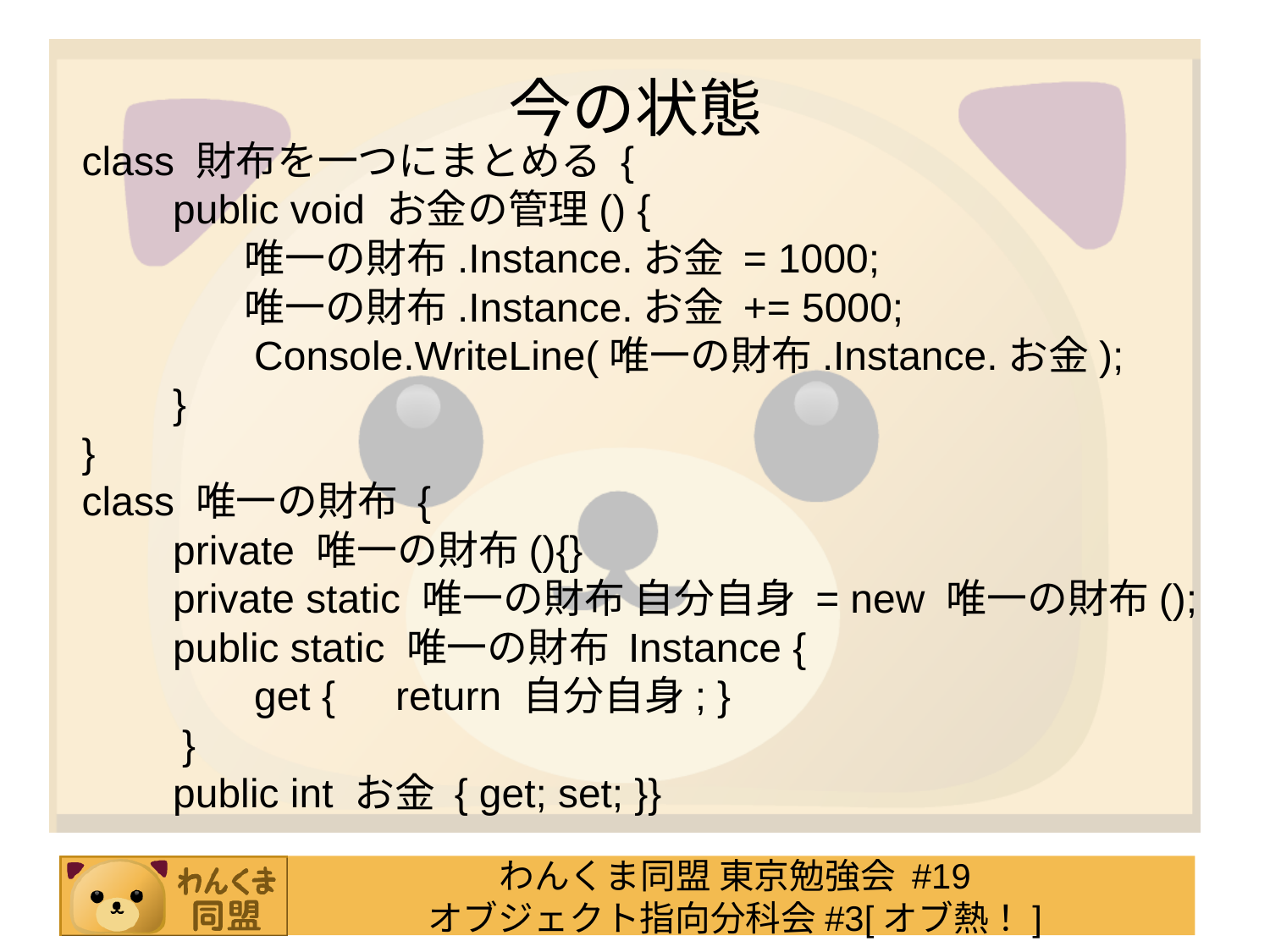

# 今の状態
class 財布を一つにまとめる {
　　public void お金の管理() {
　　　　唯一の財布.Instance.お金 = 1000;
　　　　唯一の財布.Instance.お金 += 5000;
　　　　Console.WriteLine(唯一の財布.Instance.お金);
　　}
}
class 唯一の財布 {
　　private 唯一の財布(){}
　　private static 唯一の財布 自分自身 = new 唯一の財布();
　　public static 唯一の財布 Instance {
　　　　get {　return 自分自身; }
　　 }
　　public int お金 { get; set; }}